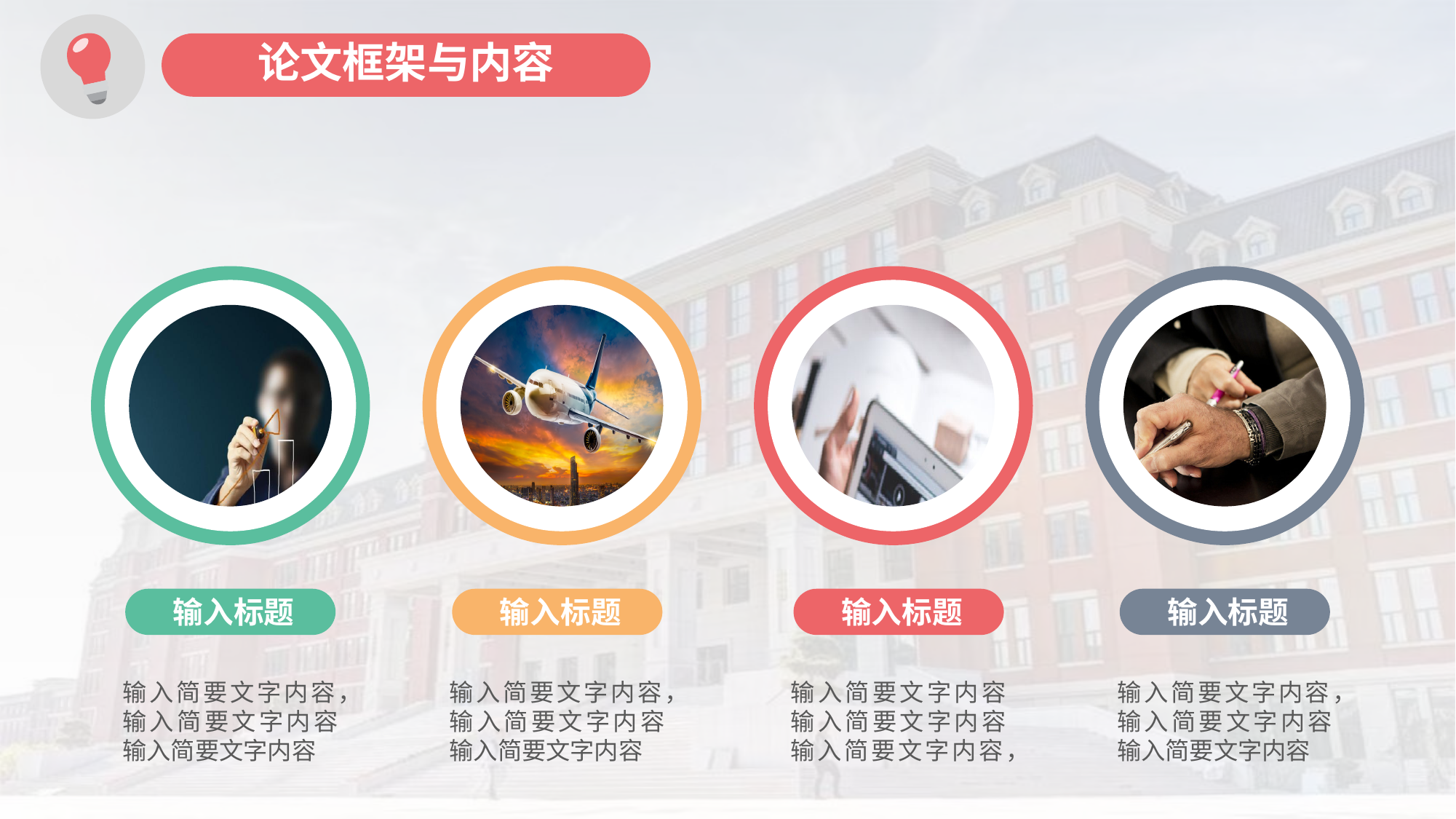

论文框架与内容

输入标题
输入标题
输入标题
输入标题
输入简要文字内容，输入简要文字内容输入简要文字内容
输入简要文字内容，输入简要文字内容输入简要文字内容
输入简要文字内容输入简要文字内容输入简要文字内容，
输入简要文字内容，输入简要文字内容输入简要文字内容